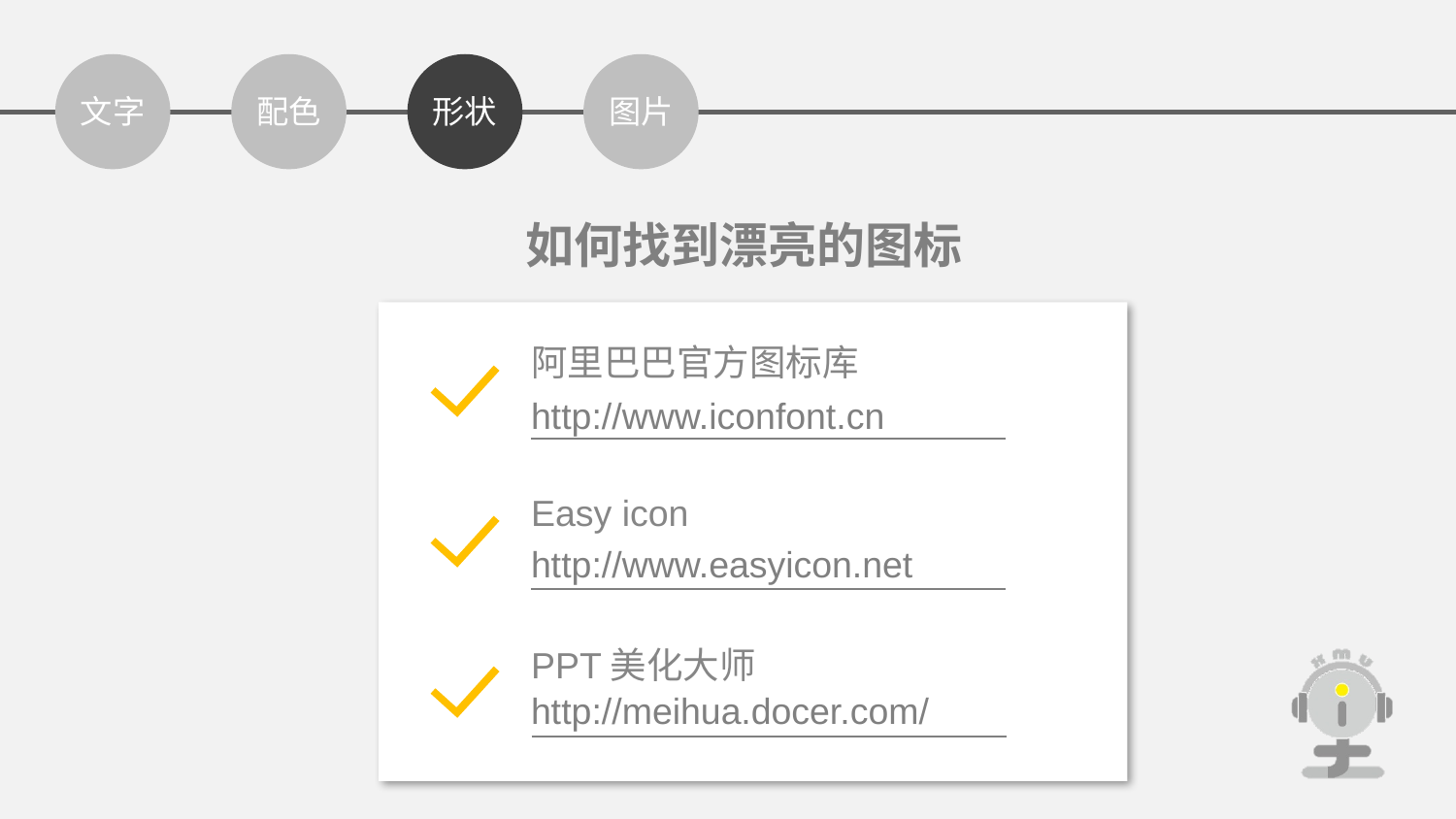

文字
配色
形状
图片
如何找到漂亮的图标

阿里巴巴官方图标库
http://www.iconfont.cn
Easy icon
http://www.easyicon.net
PPT美化大师
http://meihua.docer.com/